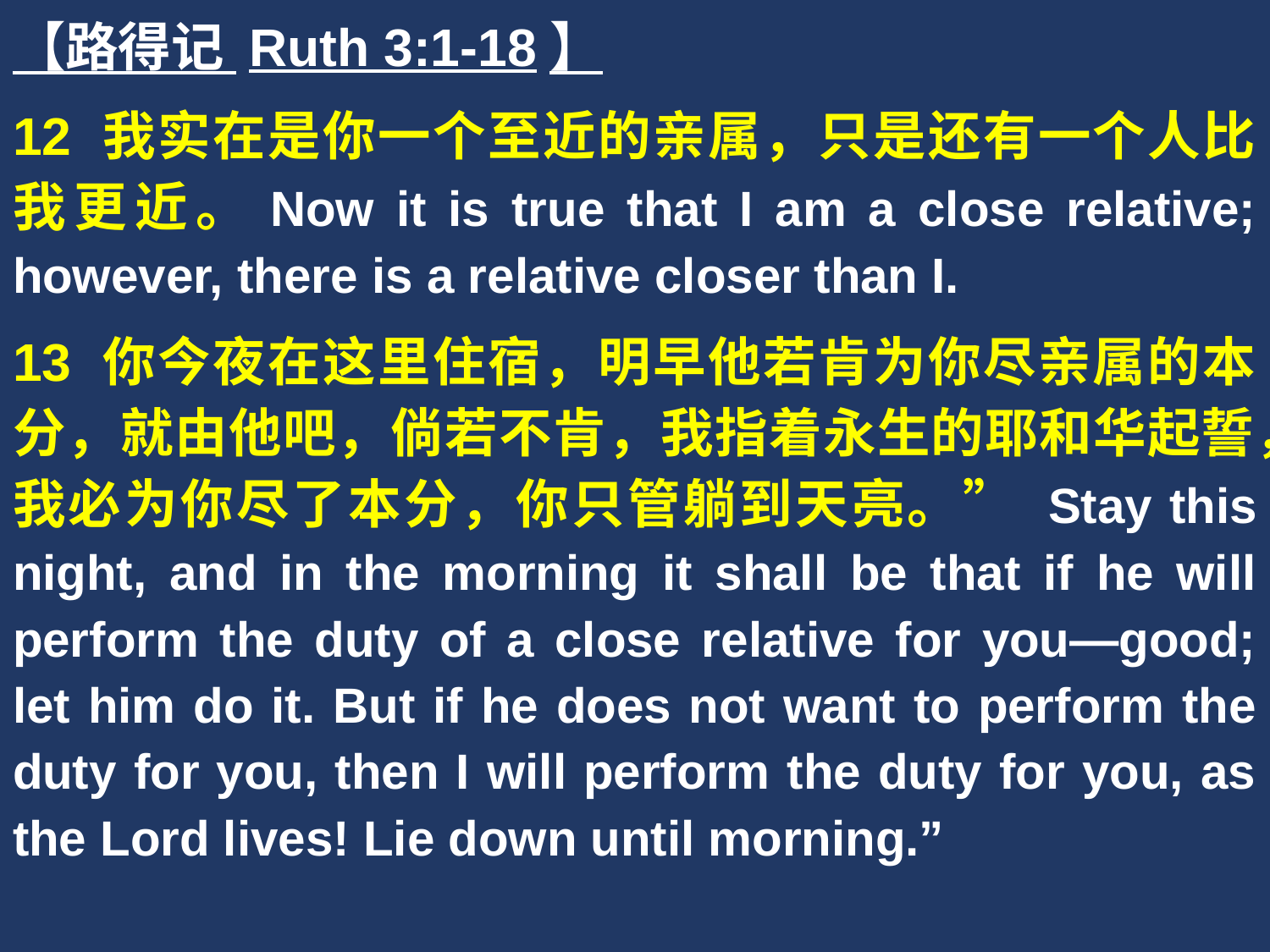

【路得记 Ruth 3:1-18】
12 我实在是你一个至近的亲属，只是还有一个人比我更近。Now it is true that I am a close relative; however, there is a relative closer than I.
13 你今夜在这里住宿，明早他若肯为你尽亲属的本分，就由他吧，倘若不肯，我指着永生的耶和华起誓，我必为你尽了本分，你只管躺到天亮。” Stay this night, and in the morning it shall be that if he will perform the duty of a close relative for you—good; let him do it. But if he does not want to perform the duty for you, then I will perform the duty for you, as the Lord lives! Lie down until morning.”